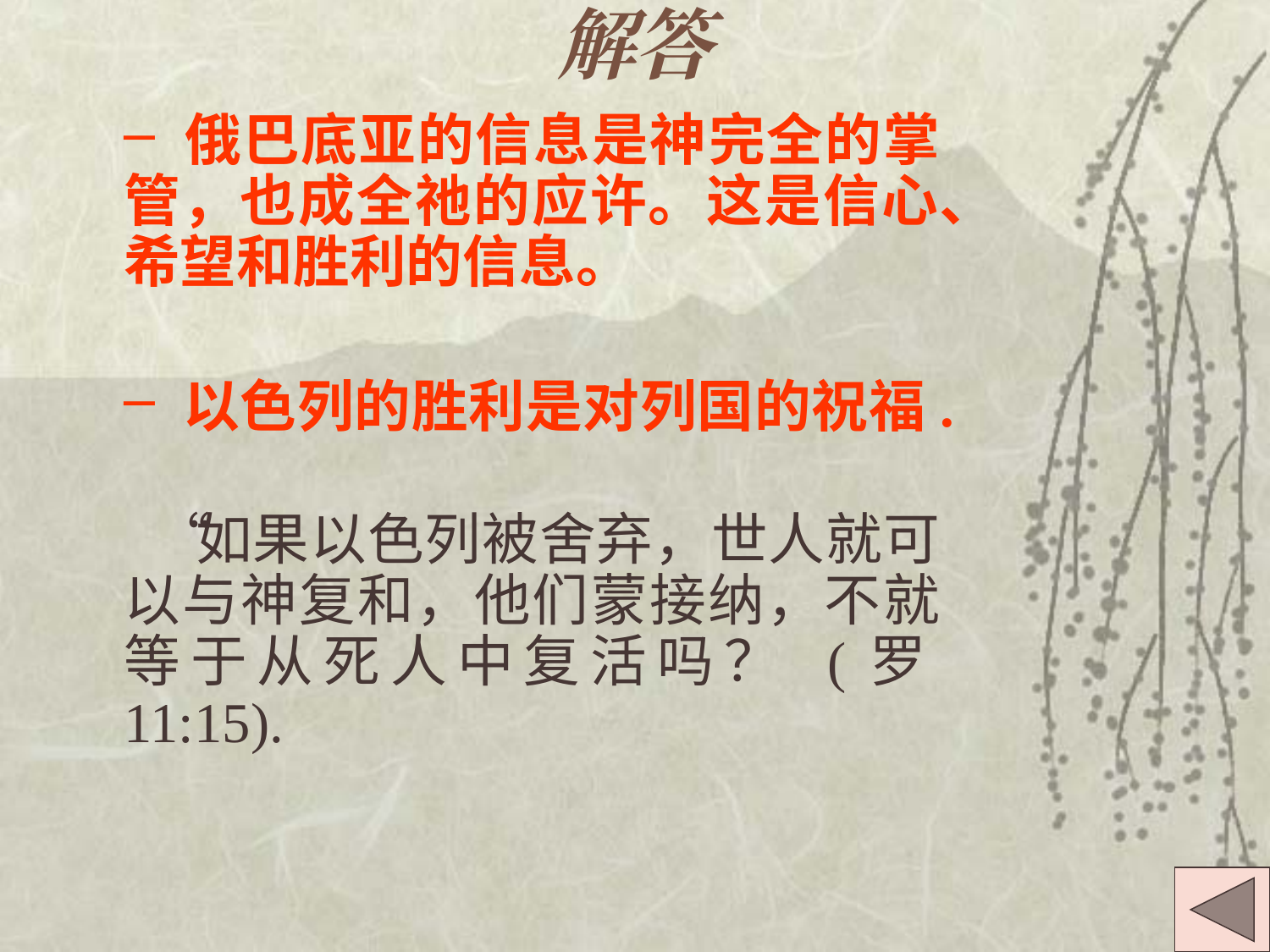

# 解答
 俄巴底亚的信息是神完全的掌管，也成全祂的应许。这是信心、希望和胜利的信息。

 以色列的胜利是对列国的祝福.
  “如果以色列被舍弃，世人就可以与神复和，他们蒙接纳，不就等于从死人中复活吗？ (罗11:15).